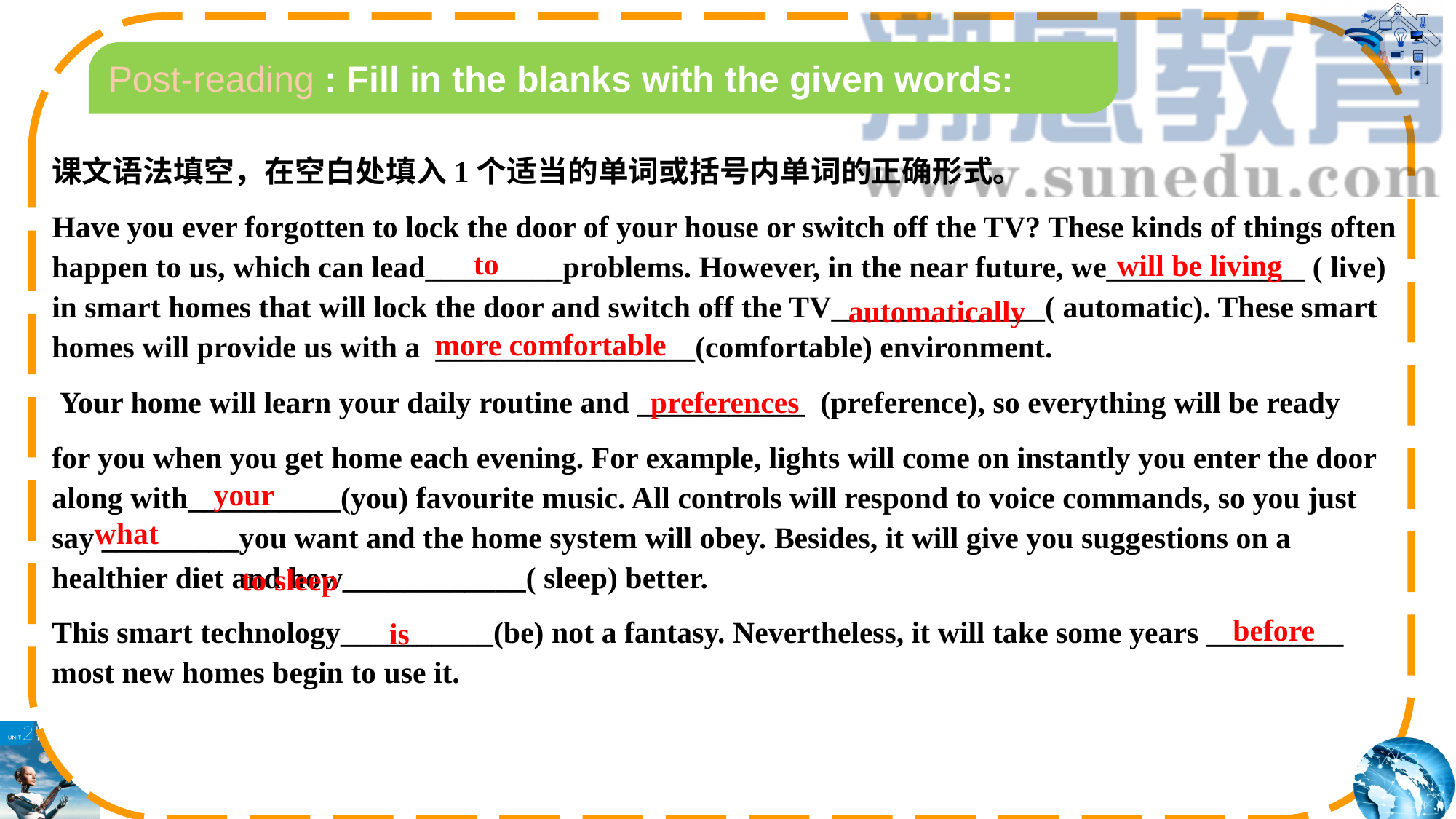

Post-reading : Fill in the blanks with the given words:

课文语法填空，在空白处填入1个适当的单词或括号内单词的正确形式。
Have you ever forgotten to lock the door of your house or switch off the TV? These kinds of things often happen to us, which can lead_________problems. However, in the near future, we_____________ ( live) in smart homes that will lock the door and switch off the TV______________( automatic). These smart homes will provide us with a  _________________(comfortable) environment.
 Your home will learn your daily routine and ___________  (preference), so everything will be ready
for you when you get home each evening. For example, lights will come on instantly you enter the door along with__________(you) favourite music. All controls will respond to voice commands, so you just say _________you want and the home system will obey. Besides, it will give you suggestions on a healthier diet and how____________( sleep) better.
This smart technology__________(be) not a fantasy. Nevertheless, it will take some years _________ most new homes begin to use it.
to
will be living
automatically
more comfortable
preferences
your
what
to sleep
 before
is